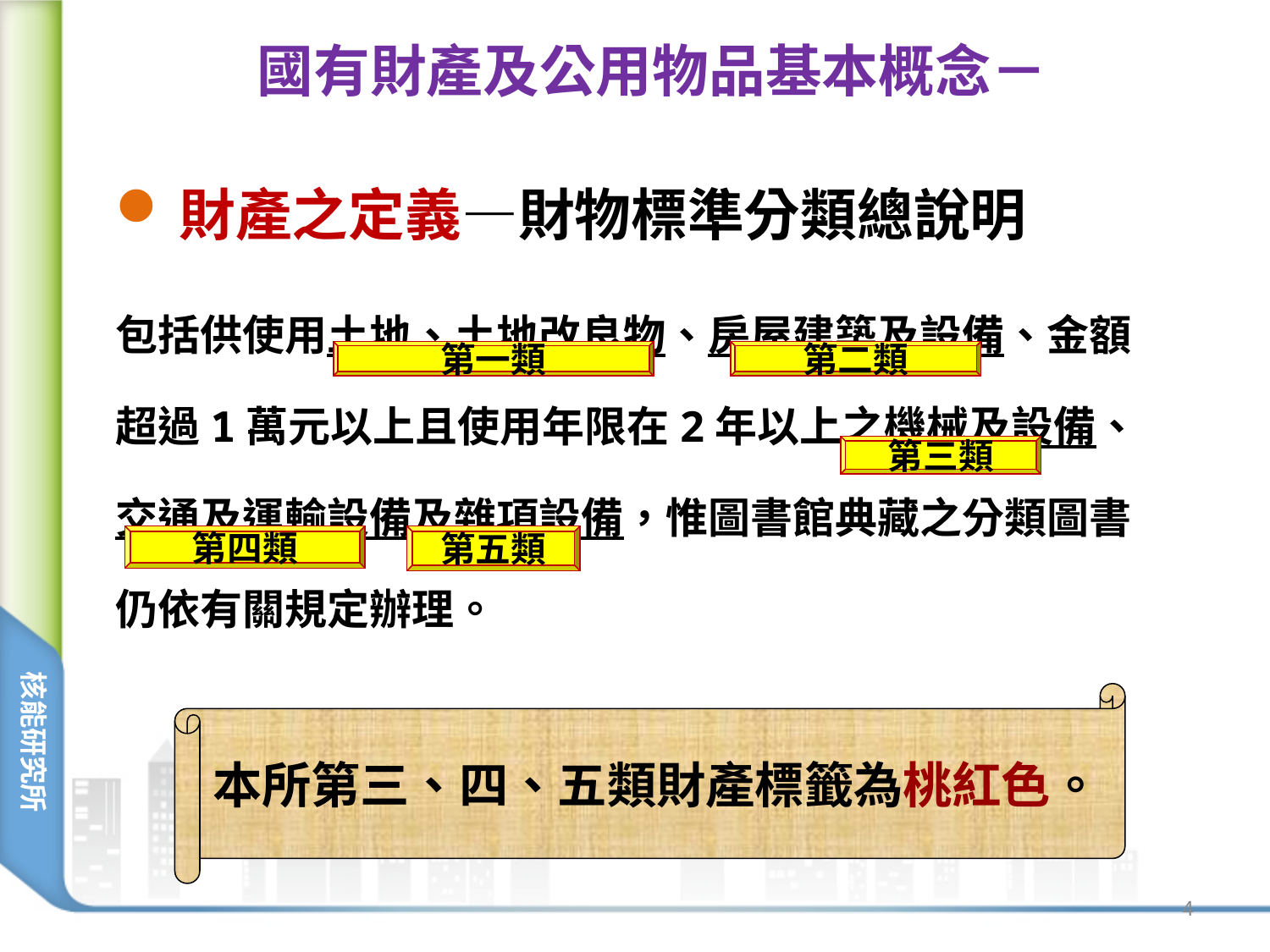

國有財產及公用物品基本概念－
財產之定義—財物標準分類總說明
包括供使用土地、土地改良物、房屋建築及設備、金額超過1萬元以上且使用年限在2年以上之機械及設備、交通及運輸設備及雜項設備，惟圖書館典藏之分類圖書仍依有關規定辦理。
第一類
第二類
第三類
第四類
第五類
本所第三、四、五類財產標籤為桃紅色。
4